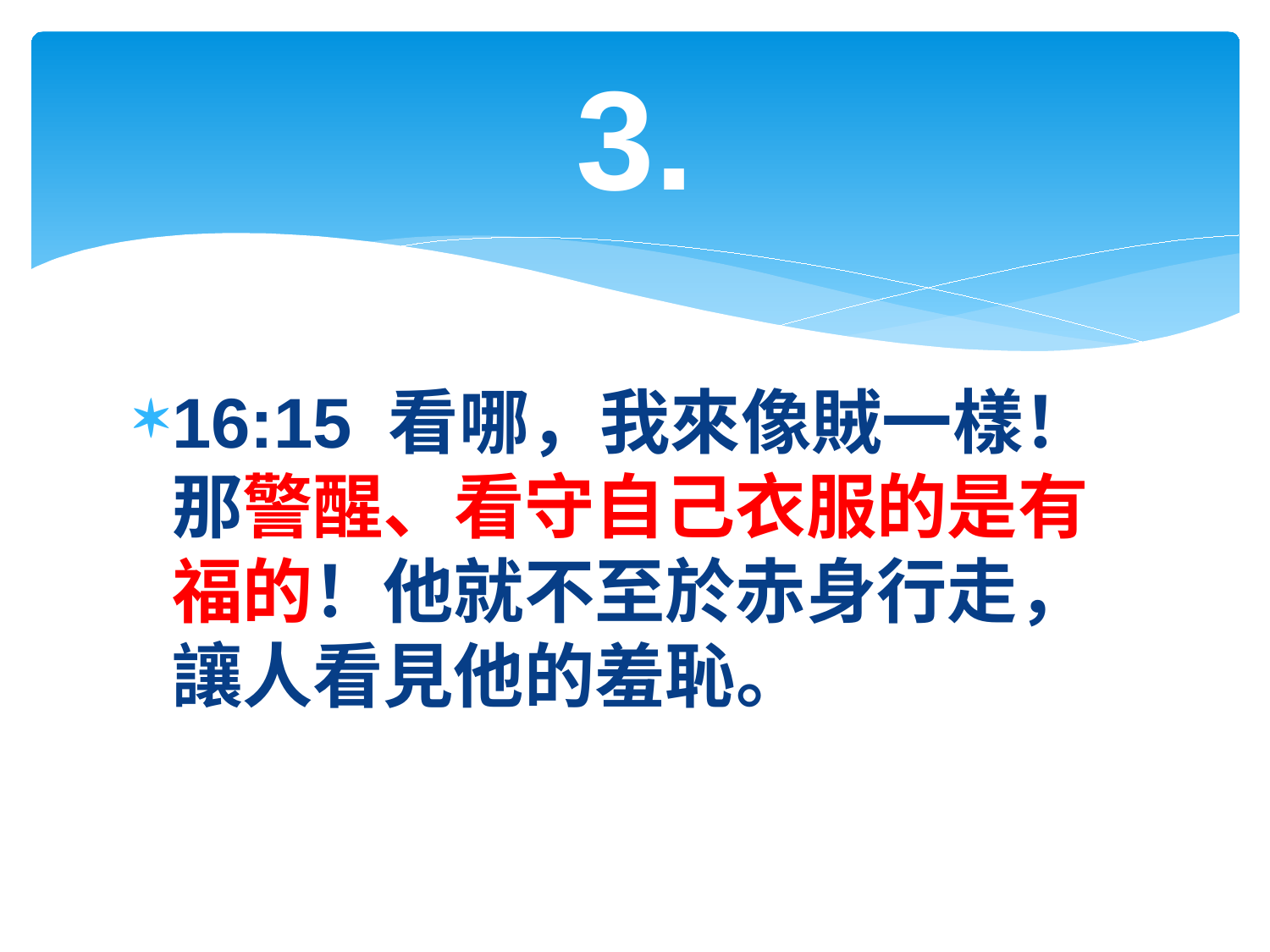

# 3.
16:15 看哪，我來像賊一樣！那警醒、看守自己衣服的是有福的！他就不至於赤身行走，讓人看見他的羞恥。